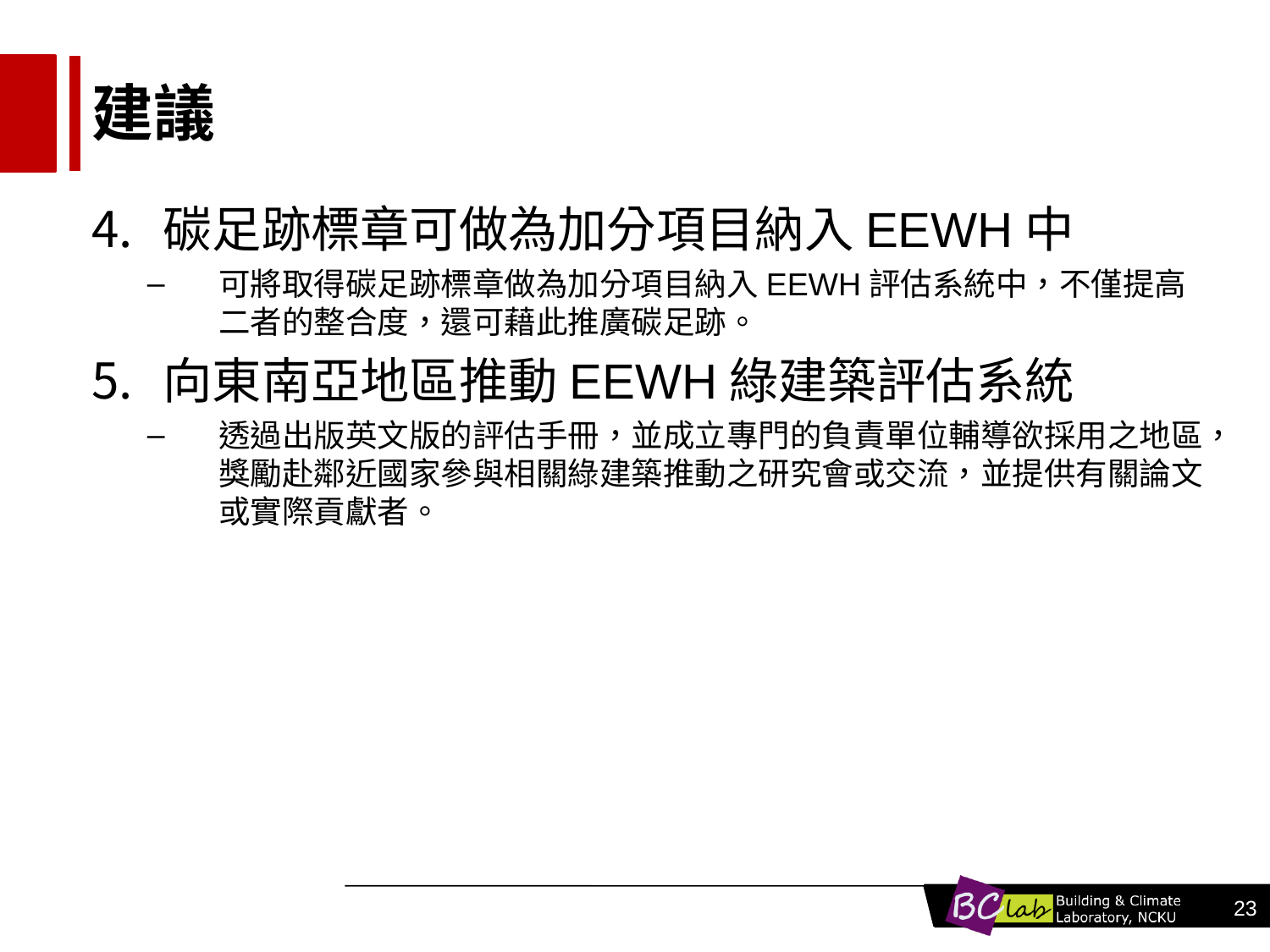

# 建議
碳足跡標章可做為加分項目納入EEWH中
可將取得碳足跡標章做為加分項目納入EEWH評估系統中，不僅提高二者的整合度，還可藉此推廣碳足跡。
向東南亞地區推動EEWH綠建築評估系統
透過出版英文版的評估手冊，並成立專門的負責單位輔導欲採用之地區，獎勵赴鄰近國家參與相關綠建築推動之研究會或交流，並提供有關論文或實際貢獻者。
23